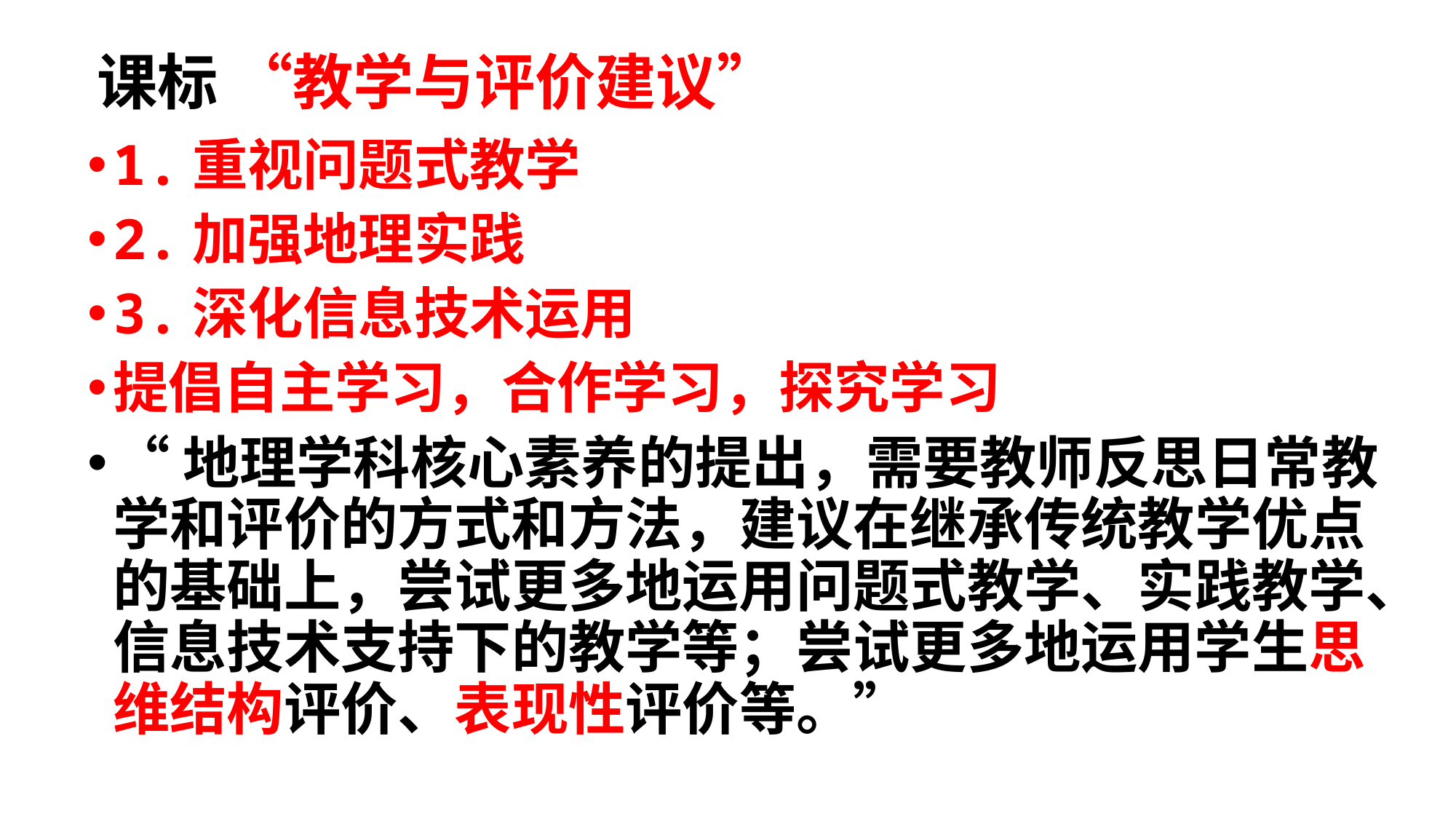

# 课标 “教学与评价建议”
1.重视问题式教学
2.加强地理实践
3.深化信息技术运用
提倡自主学习，合作学习，探究学习
“地理学科核心素养的提出，需要教师反思日常教学和评价的方式和方法，建议在继承传统教学优点的基础上，尝试更多地运用问题式教学、实践教学、信息技术支持下的教学等；尝试更多地运用学生思维结构评价、表现性评价等。”